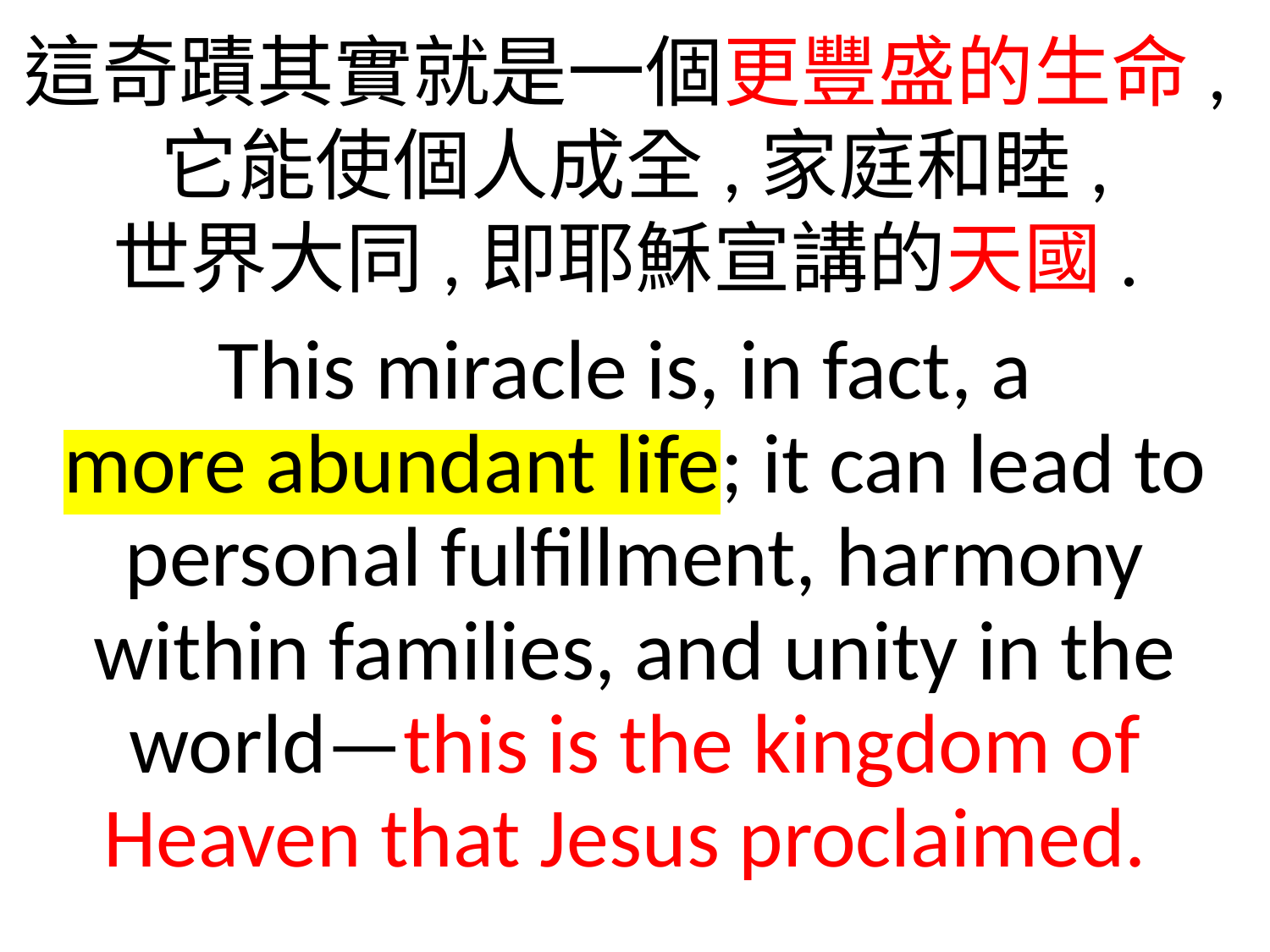

這奇蹟其實就是一個更豐盛的生命,它能使個人成全,家庭和睦,
世界大同,即耶穌宣講的天國.
This miracle is, in fact, a
more abundant life; it can lead to personal fulfillment, harmony within families, and unity in the world—this is the kingdom of Heaven that Jesus proclaimed.